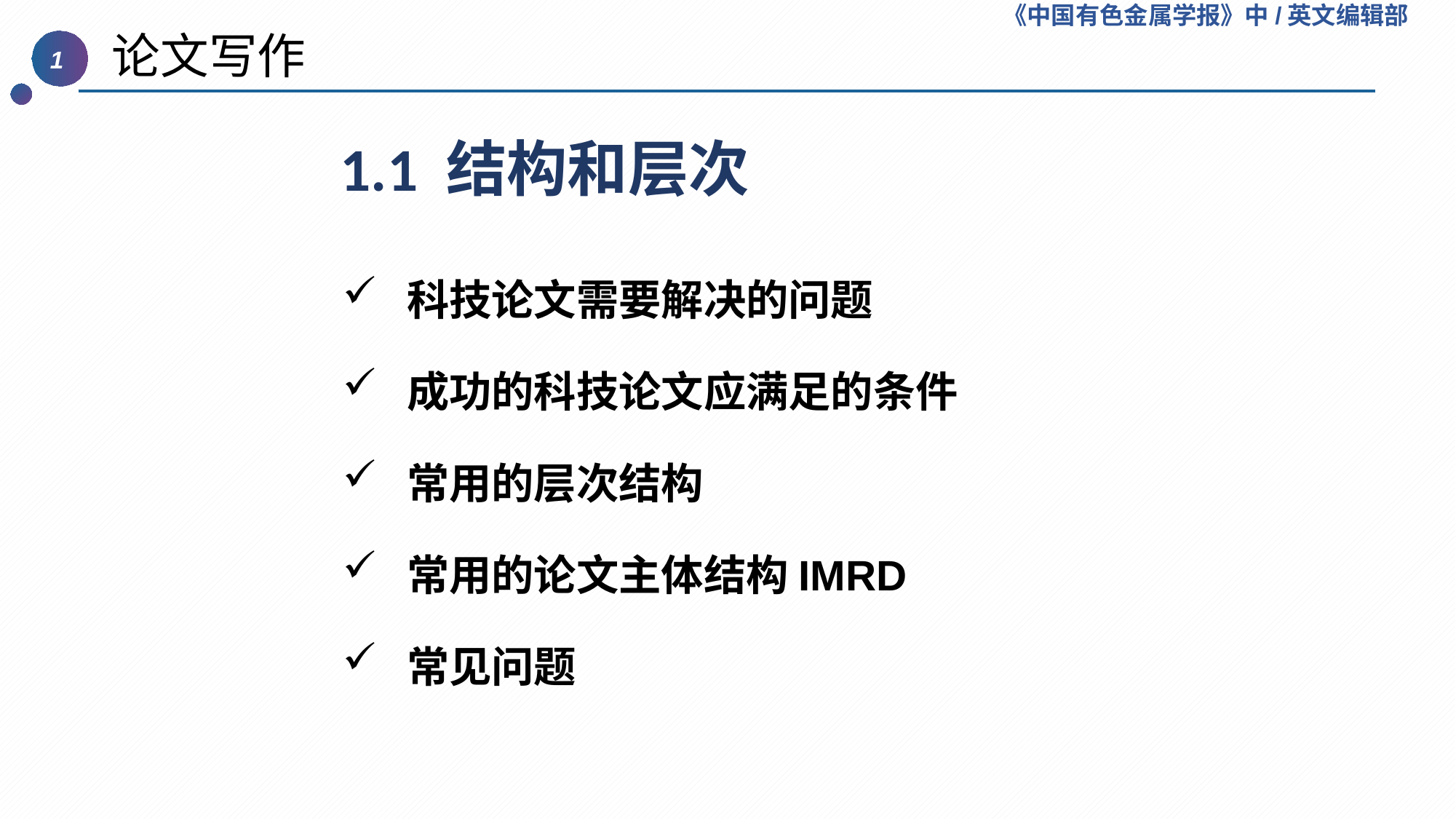

《中国有色金属学报》中/英文编辑部

      论文写作

1

1.1 结构和层次
  科技论文需要解决的问题
  成功的科技论文应满足的条件
  常用的层次结构
  常用的论文主体结构IMRD
  常见问题